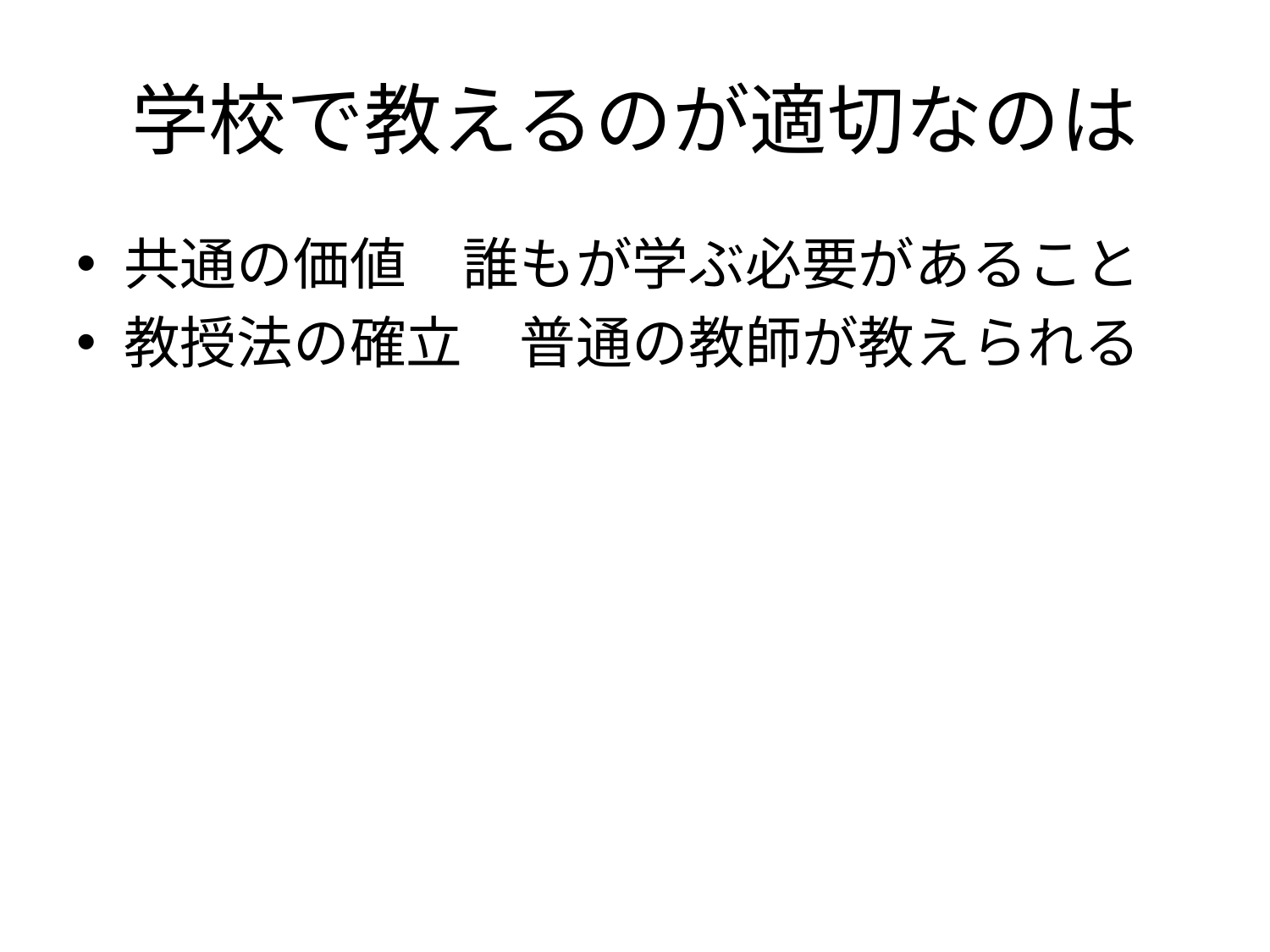

# 学校で教えるのが適切なのは
共通の価値　誰もが学ぶ必要があること
教授法の確立　普通の教師が教えられる